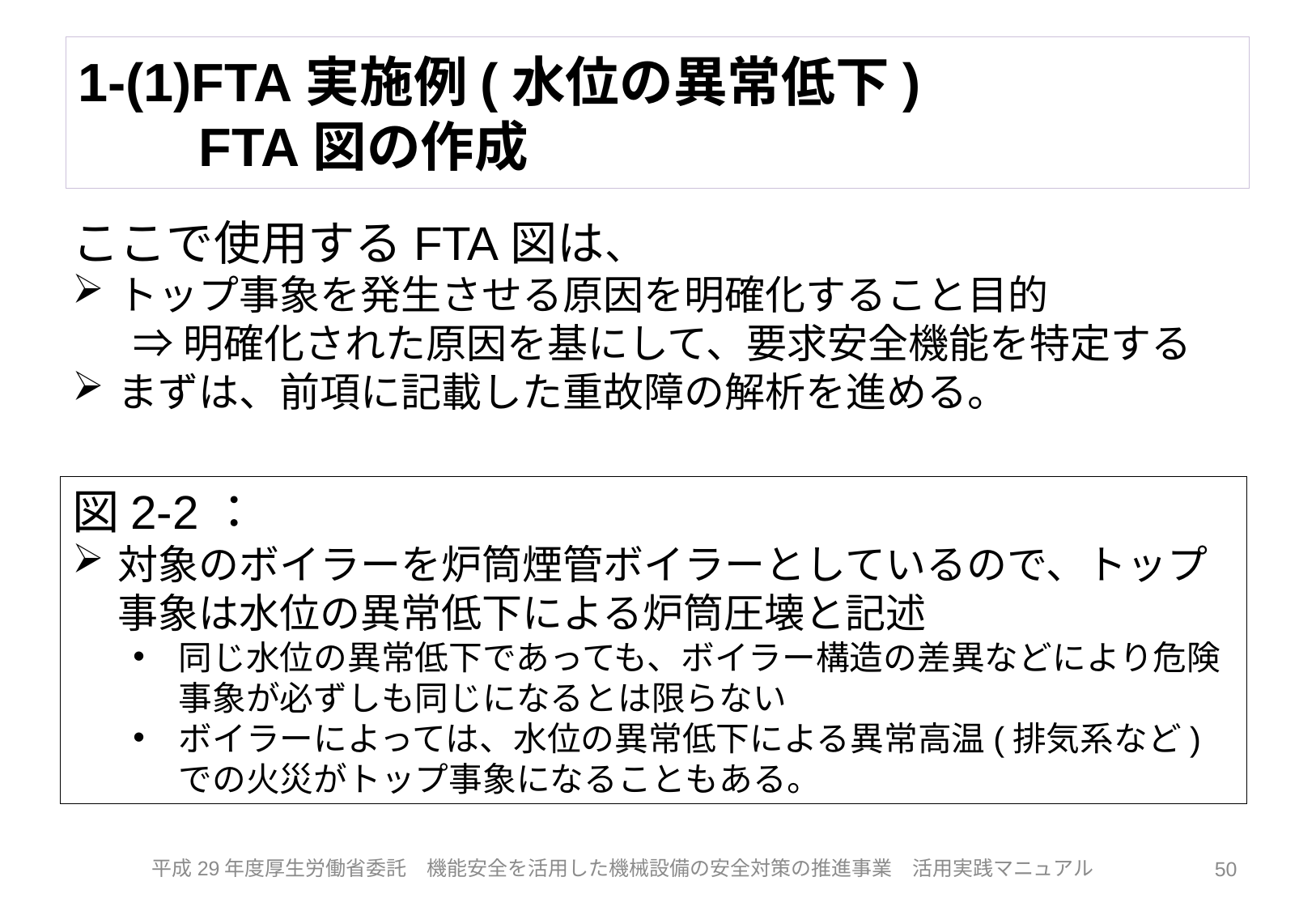

# 1-(1)FTA実施例(水位の異常低下) 　　FTA図の作成
ここで使用するFTA図は、
トップ事象を発生させる原因を明確化すること目的
⇒明確化された原因を基にして、要求安全機能を特定する
まずは、前項に記載した重故障の解析を進める。
図2-2：
対象のボイラーを炉筒煙管ボイラーとしているので、トップ事象は水位の異常低下による炉筒圧壊と記述
同じ水位の異常低下であっても、ボイラー構造の差異などにより危険事象が必ずしも同じになるとは限らない
ボイラーによっては、水位の異常低下による異常高温(排気系など)での火災がトップ事象になることもある。
50
平成29年度厚生労働省委託　機能安全を活用した機械設備の安全対策の推進事業　活用実践マニュアル